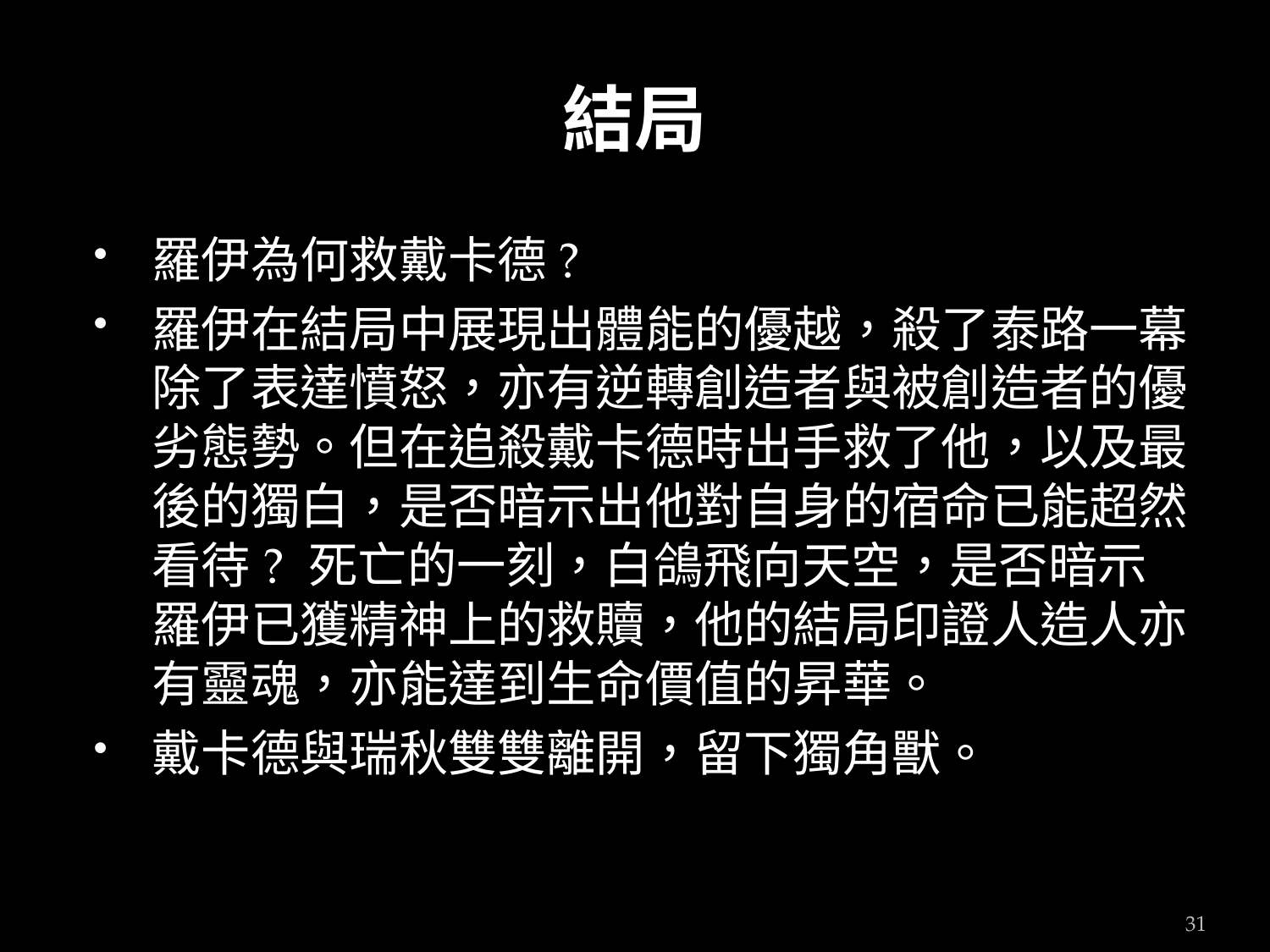

# 結局
羅伊為何救戴卡德?
羅伊在結局中展現出體能的優越，殺了泰路一幕除了表達憤怒，亦有逆轉創造者與被創造者的優劣態勢。但在追殺戴卡德時出手救了他，以及最後的獨白，是否暗示出他對自身的宿命已能超然看待? 死亡的一刻，白鴿飛向天空，是否暗示羅伊已獲精神上的救贖，他的結局印證人造人亦有靈魂，亦能達到生命價值的昇華。
戴卡德與瑞秋雙雙離開，留下獨角獸。

31